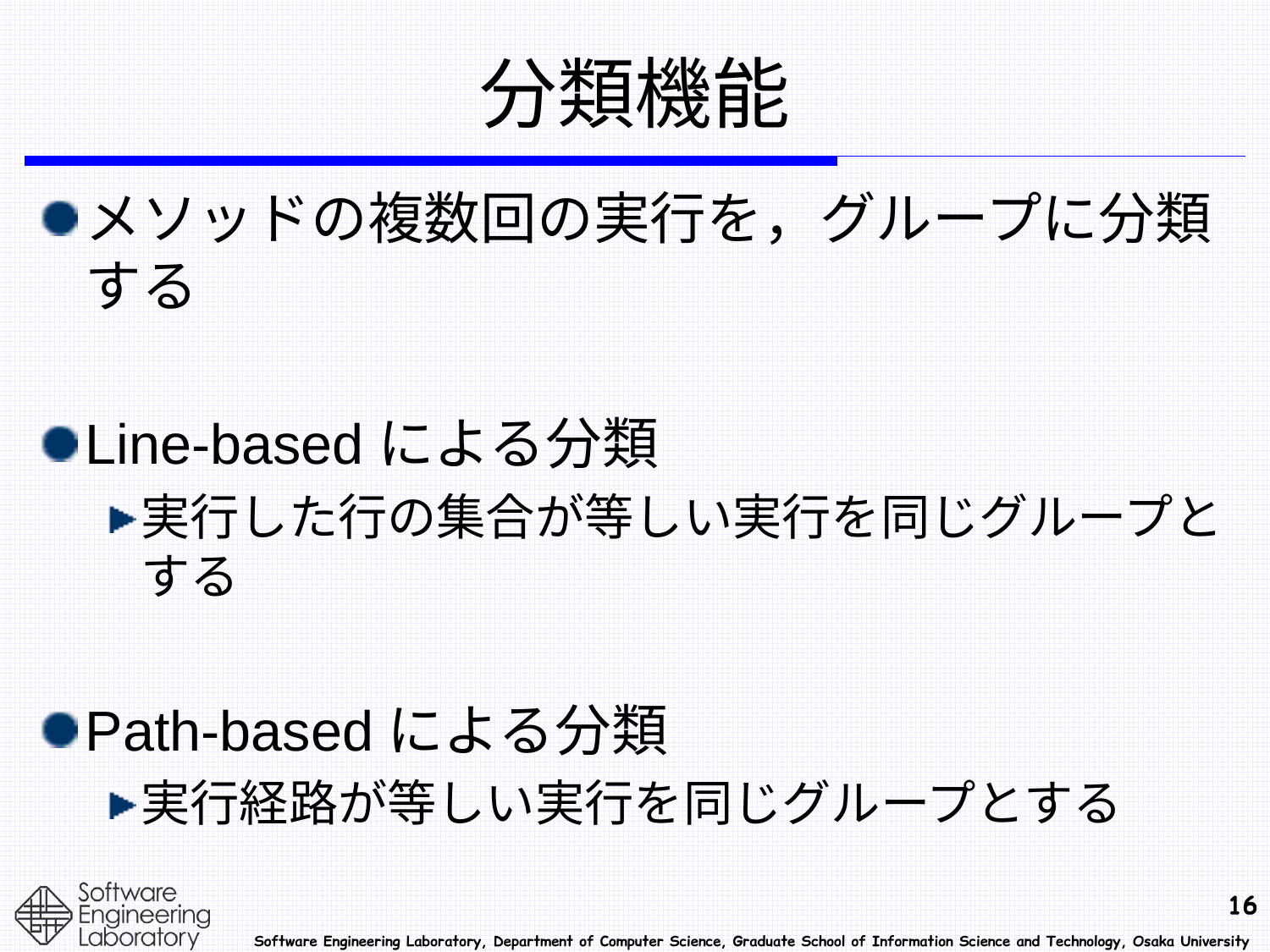

# 分類機能
メソッドの複数回の実行を，グループに分類する

Line-basedによる分類
実行した行の集合が等しい実行を同じグループとする

Path-basedによる分類
実行経路が等しい実行を同じグループとする